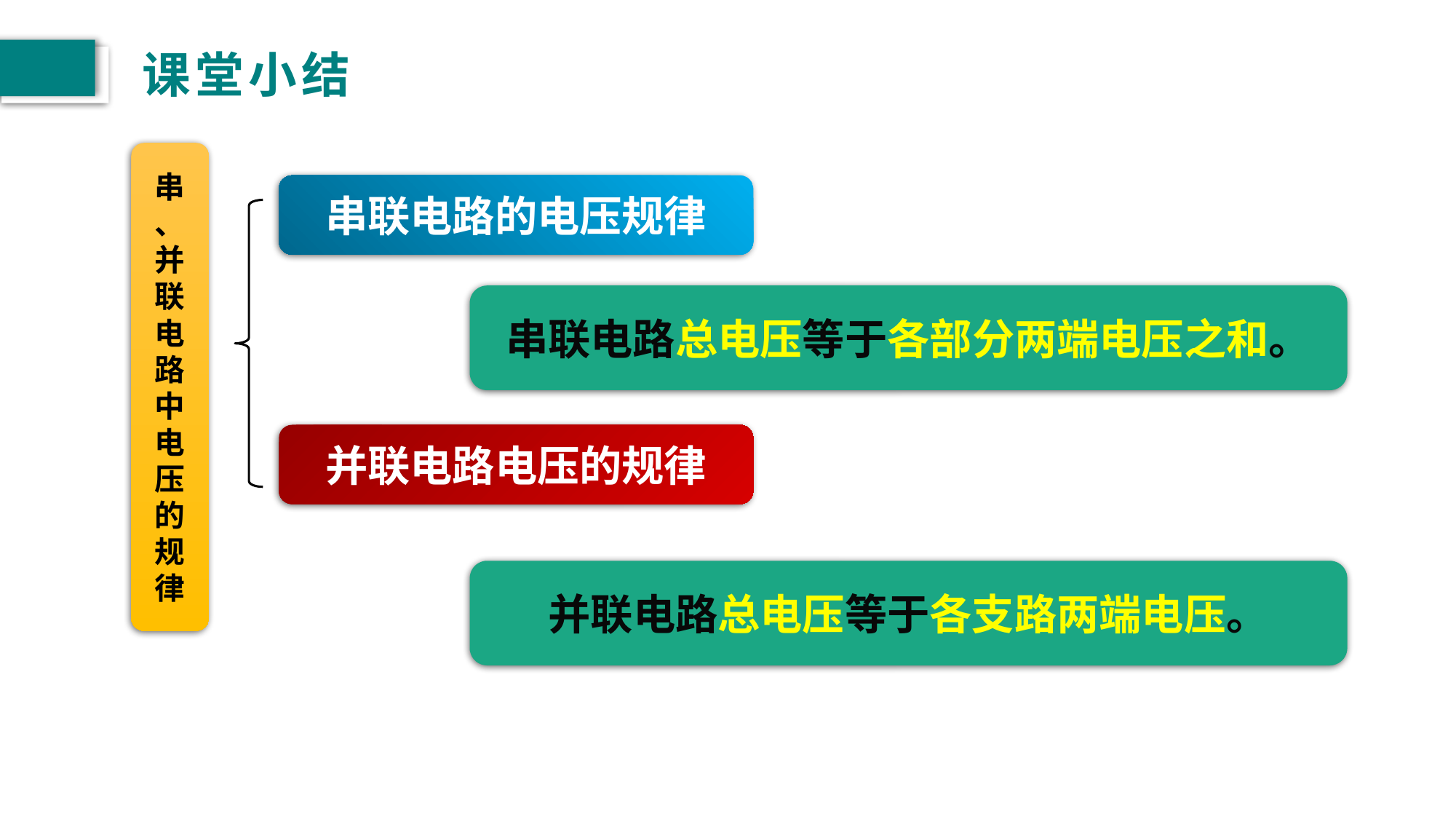

# 课堂小结
串
、并联电路中电压的规律
串联电路的电压规律

串联电路总电压等于各部分两端电压之和。
并联电路电压的规律
并联电路总电压等于各支路两端电压。